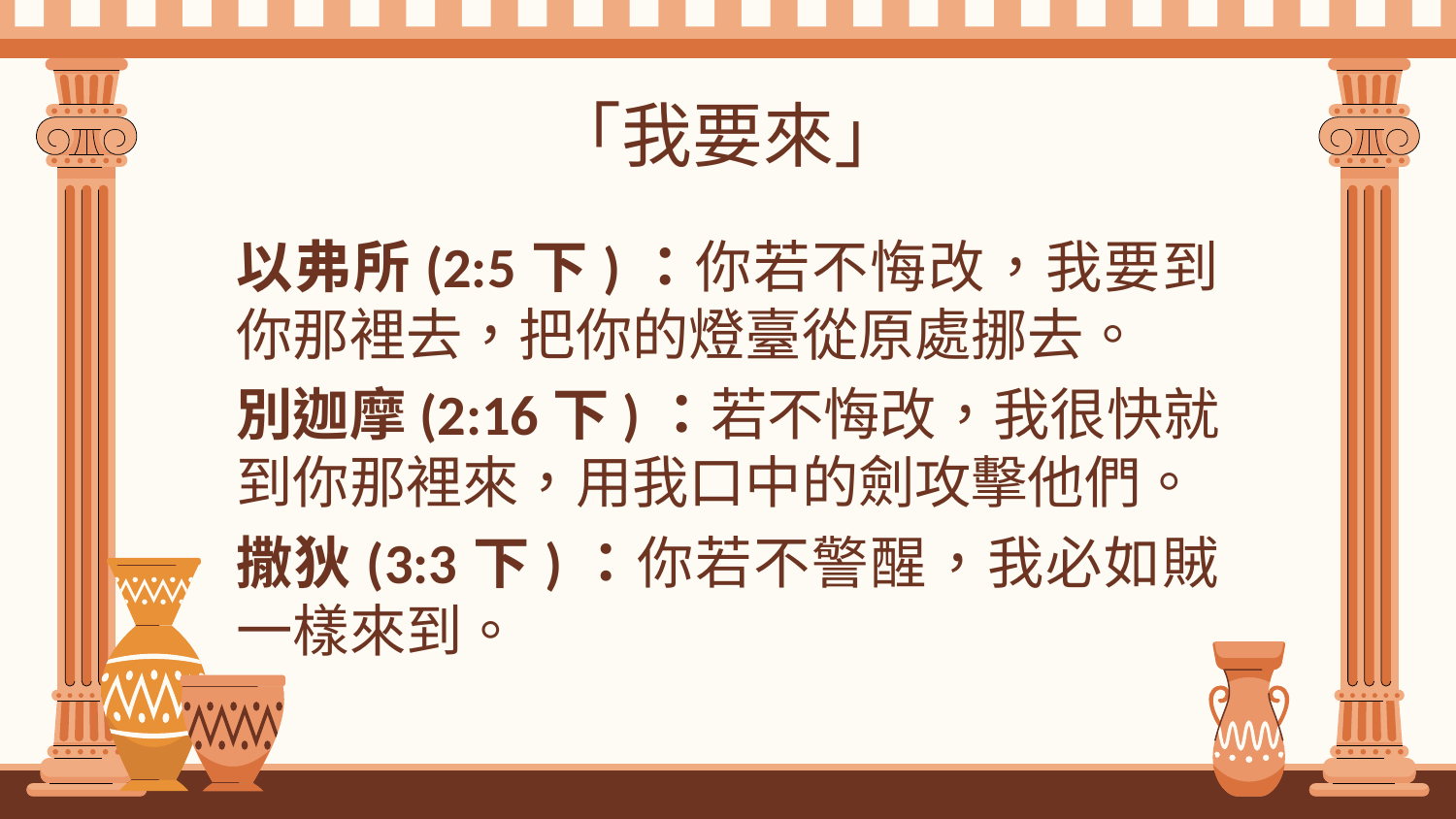

# 「我要來」
以弗所(2:5下)：你若不悔改，我要到你那裡去，把你的燈臺從原處挪去。
別迦摩(2:16下)：若不悔改，我很快就到你那裡來，用我口中的劍攻擊他們。
撒狄(3:3下)：你若不警醒，我必如賊一樣來到。